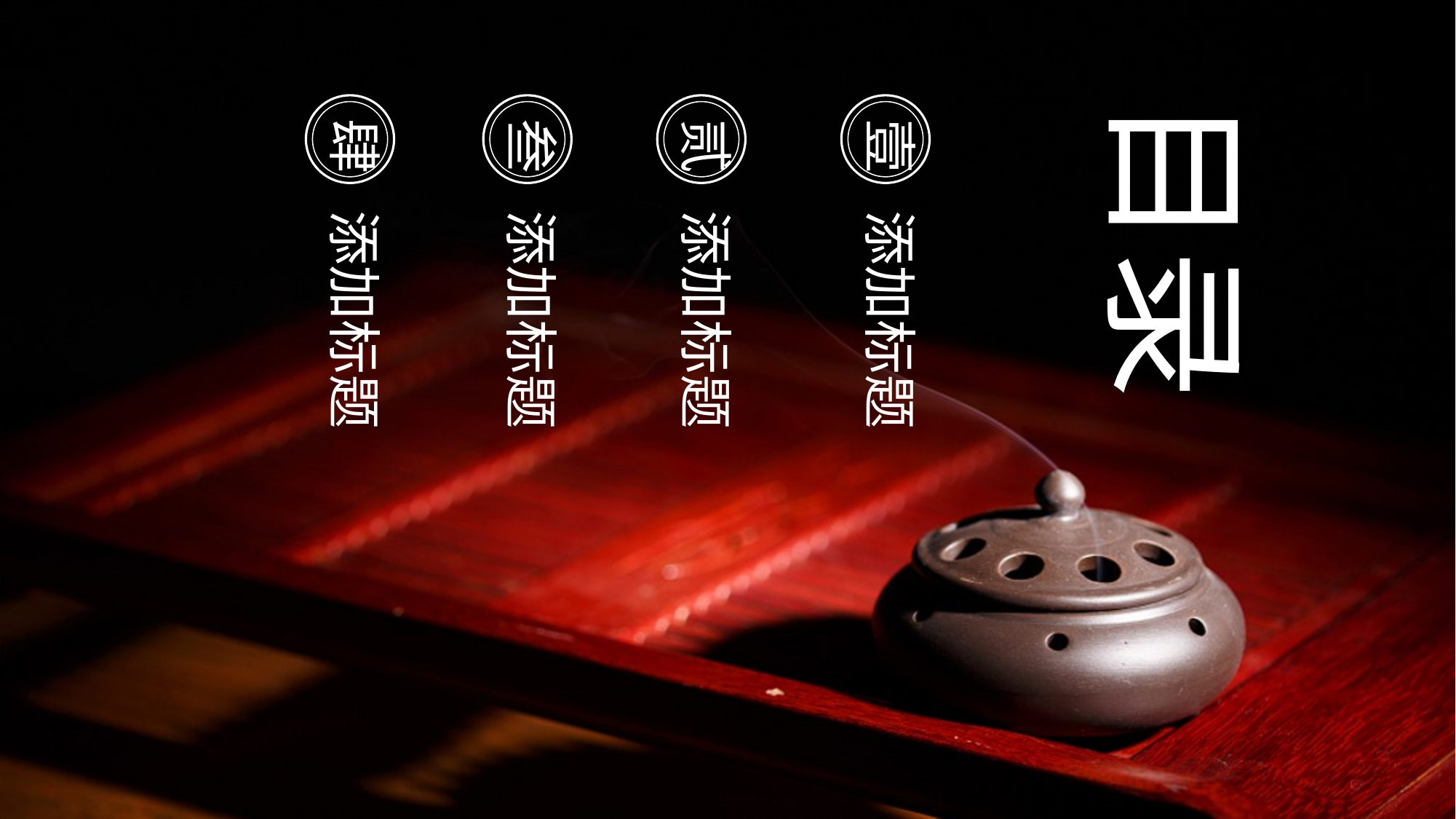

目录

肆

叁

贰

壹
添加标题
添加标题
添加标题
添加标题